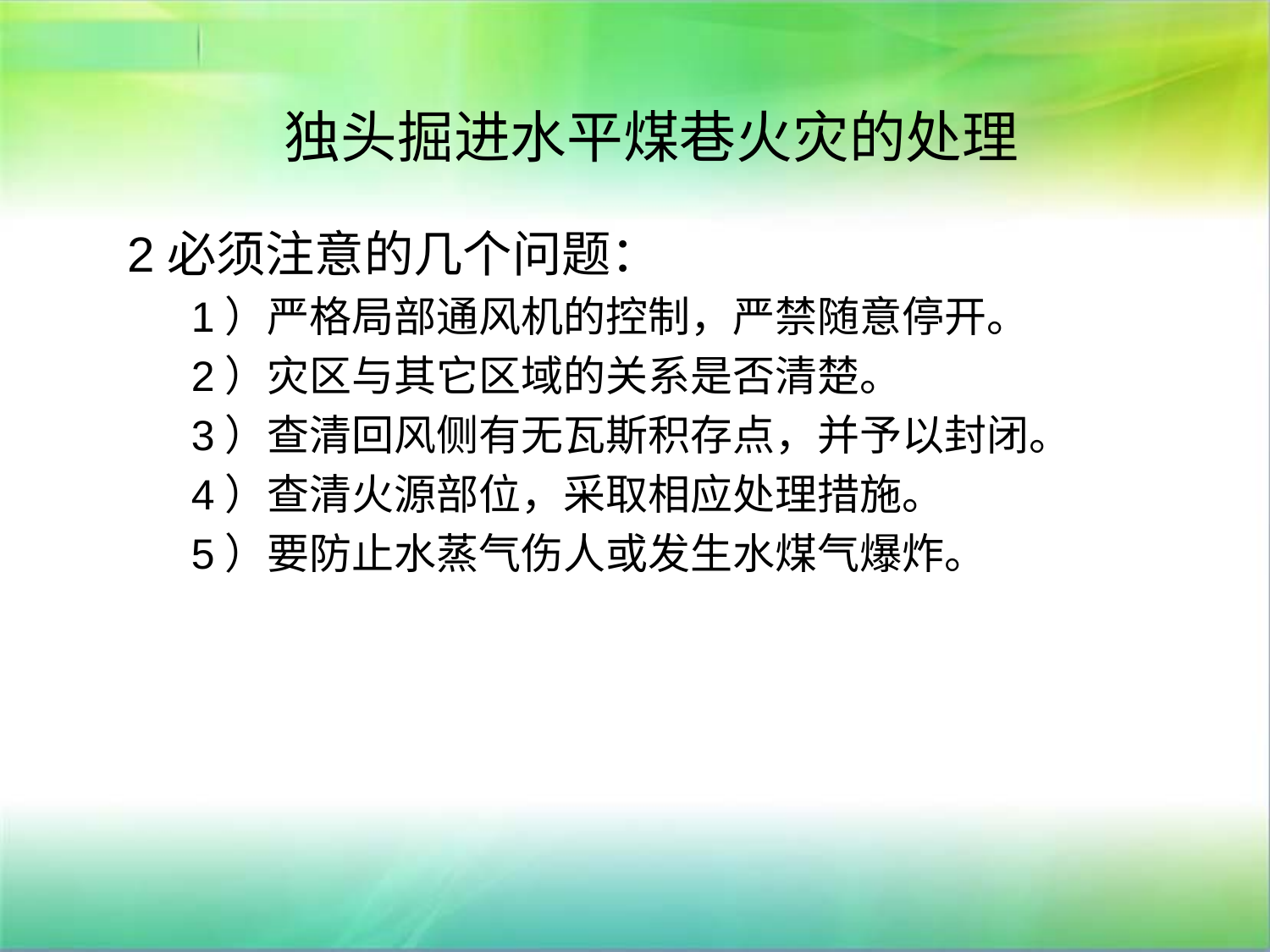

# 独头掘进水平煤巷火灾的处理
2必须注意的几个问题：
1）严格局部通风机的控制，严禁随意停开。
2）灾区与其它区域的关系是否清楚。
3）查清回风侧有无瓦斯积存点，并予以封闭。
4）查清火源部位，采取相应处理措施。
5）要防止水蒸气伤人或发生水煤气爆炸。